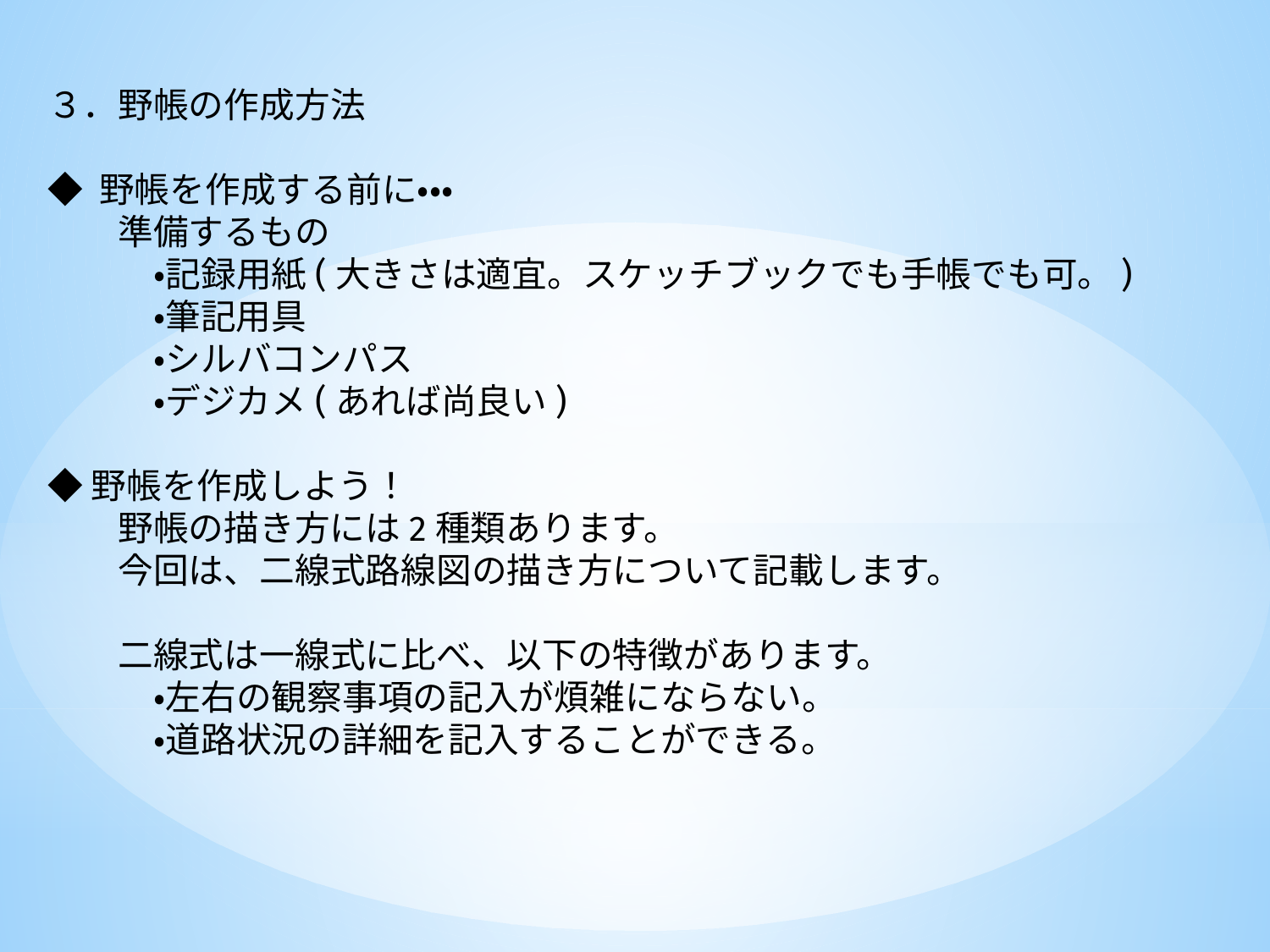

３．野帳の作成方法

◆ 野帳を作成する前に・・・
　　準備するもの
　　　・記録用紙(大きさは適宜。スケッチブックでも手帳でも可。)
　　　・筆記用具
　　　・シルバコンパス
　　　・デジカメ(あれば尚良い)

◆野帳を作成しよう！
　　野帳の描き方には2種類あります。
　　今回は、二線式路線図の描き方について記載します。

　　二線式は一線式に比べ、以下の特徴があります。
　　　・左右の観察事項の記入が煩雑にならない。
　　　・道路状況の詳細を記入することができる。